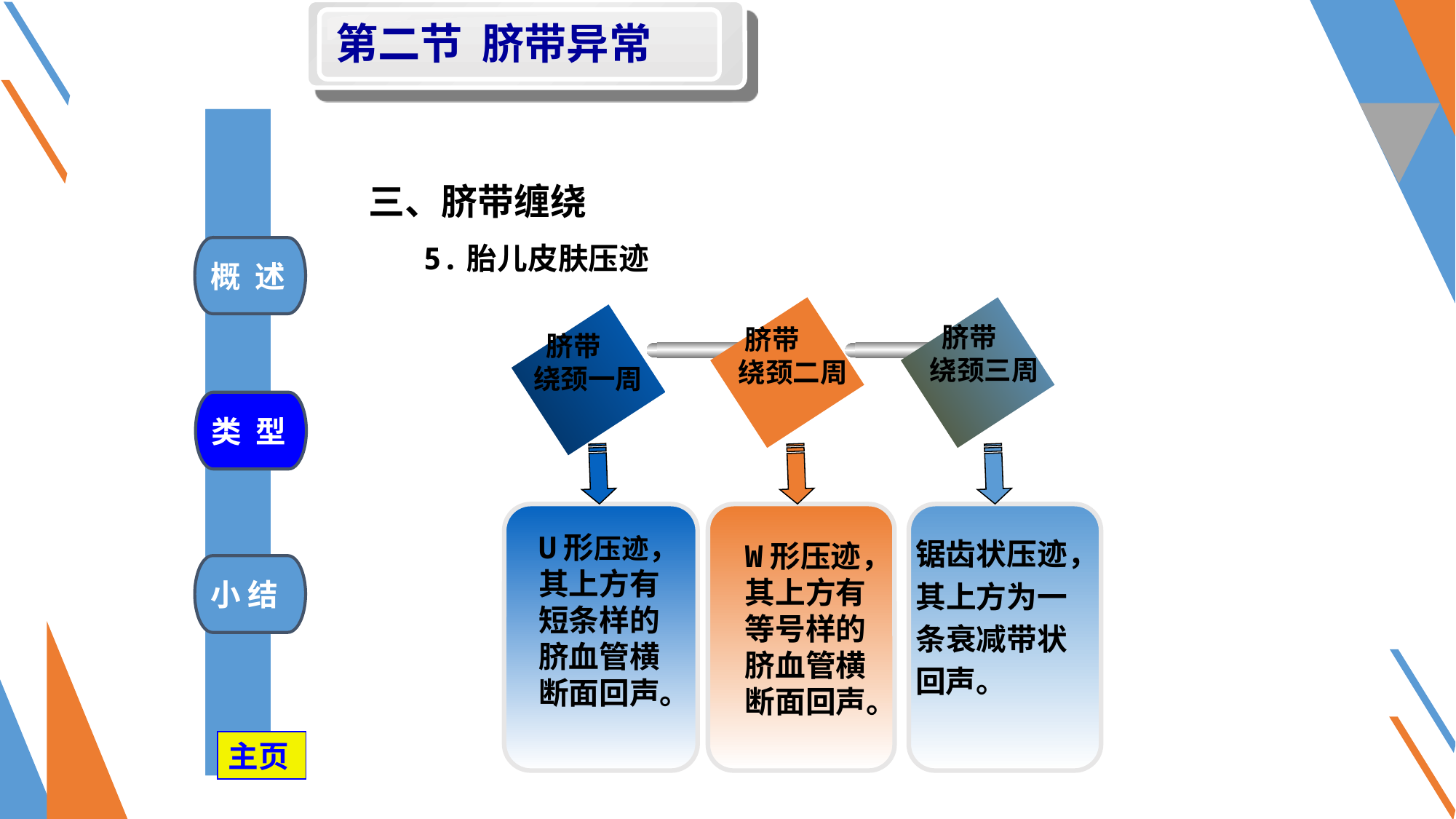

第二节  脐带异常

三、脐带缠绕
   5.胎儿皮肤压迹
概  述
   脐带
 绕颈三周
   脐带
  绕颈二周

 脐带
绕颈一周
类  型

U形压迹，
其上方有
短条样的
脐血管横
断面回声。

W形压迹，
其上方有
等号样的
脐血管横
断面回声。

锯齿状压迹，
其上方为一
条衰减带状
回声。

小 结
主页